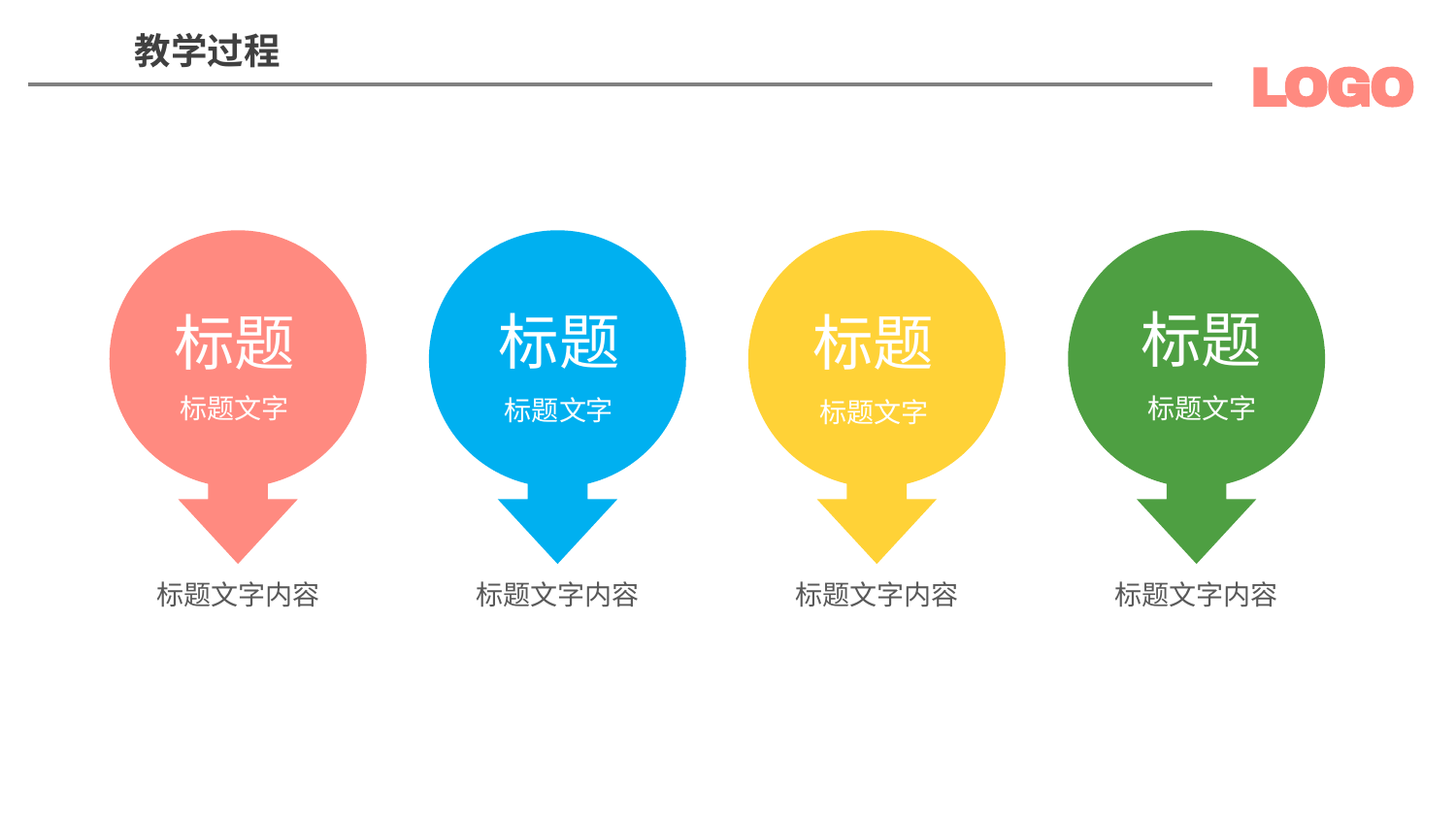

教学过程
LOGO

标题
标题文字

标题文字内容

标题
标题文字

标题文字内容

标题
标题文字

标题文字内容

标题
标题文字

标题文字内容